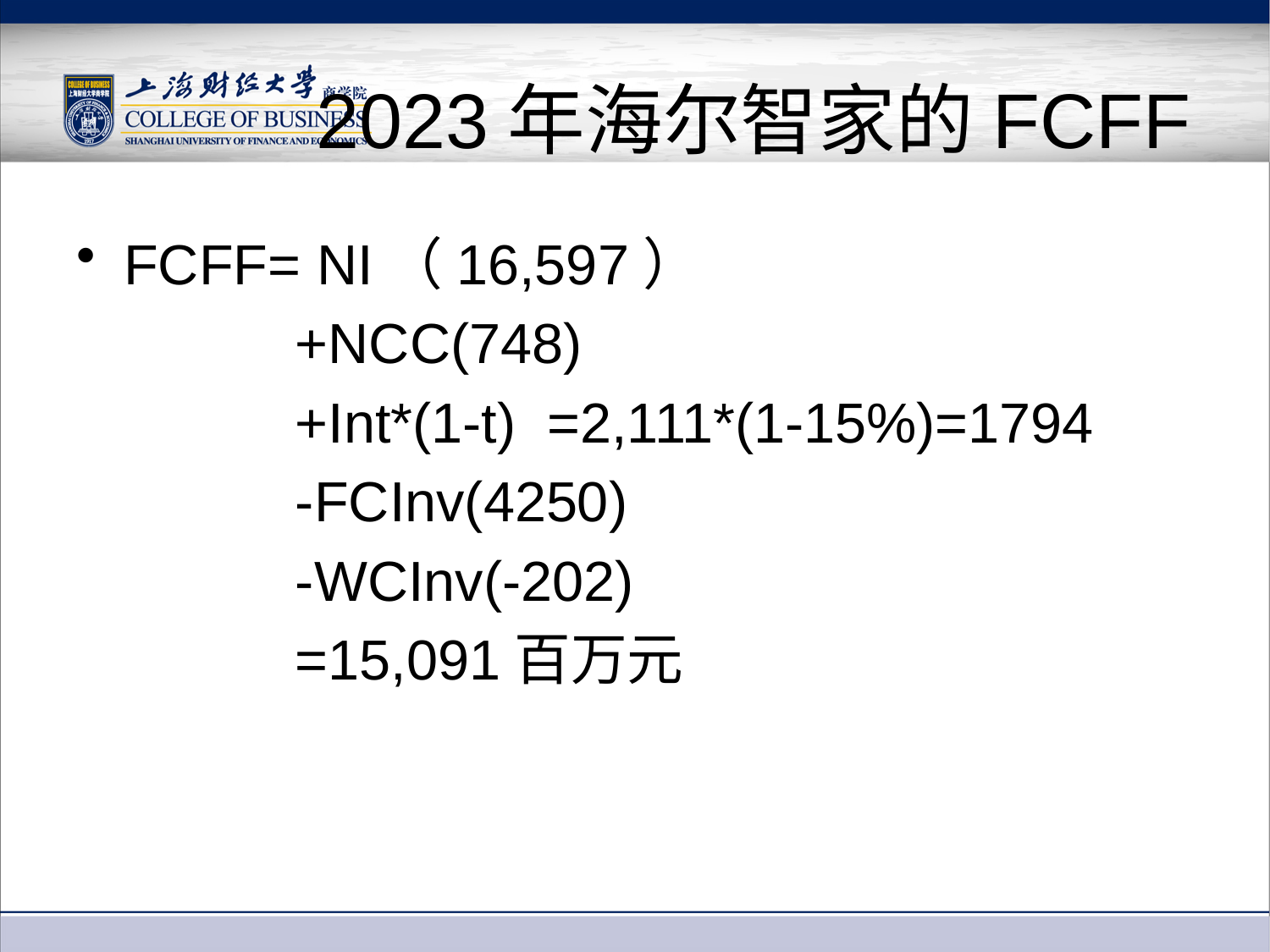

# 2023年海尔智家的FCFF
FCFF= NI（16,597）
              +NCC(748)
              +Int*(1-t)  =2,111*(1-15%)=1794
              -FCInv(4250)
              -WCInv(-202)
              =15,091百万元